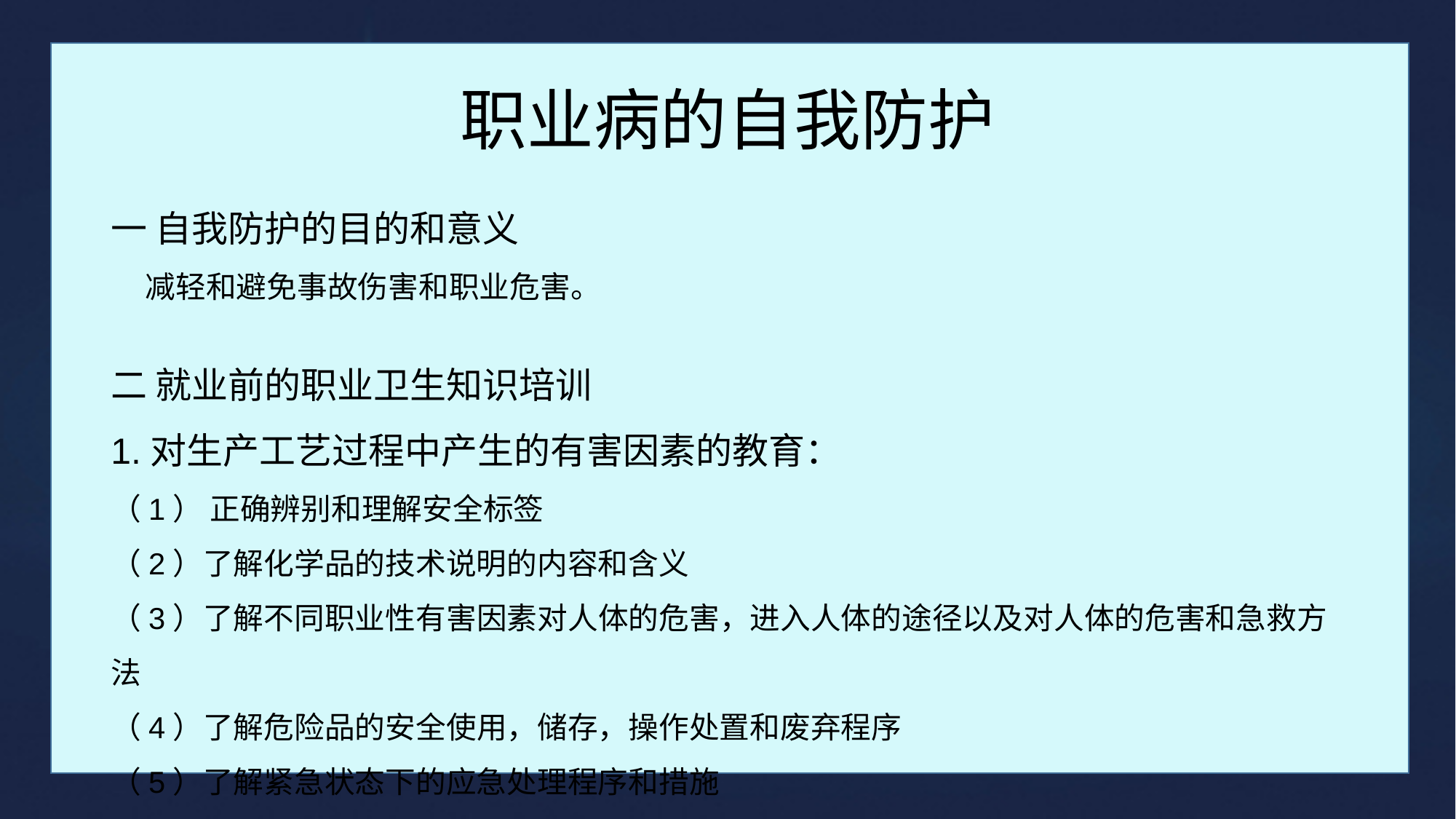

# 职业病的自我防护
一 自我防护的目的和意义
    减轻和避免事故伤害和职业危害。

二 就业前的职业卫生知识培训
1.对生产工艺过程中产生的有害因素的教育：
（1） 正确辨别和理解安全标签
（2）了解化学品的技术说明的内容和含义
（3）了解不同职业性有害因素对人体的危害，进入人体的途径以及对人体的危害和急救方法
（4）了解危险品的安全使用，储存，操作处置和废弃程序
（5）了解紧急状态下的应急处理程序和措施